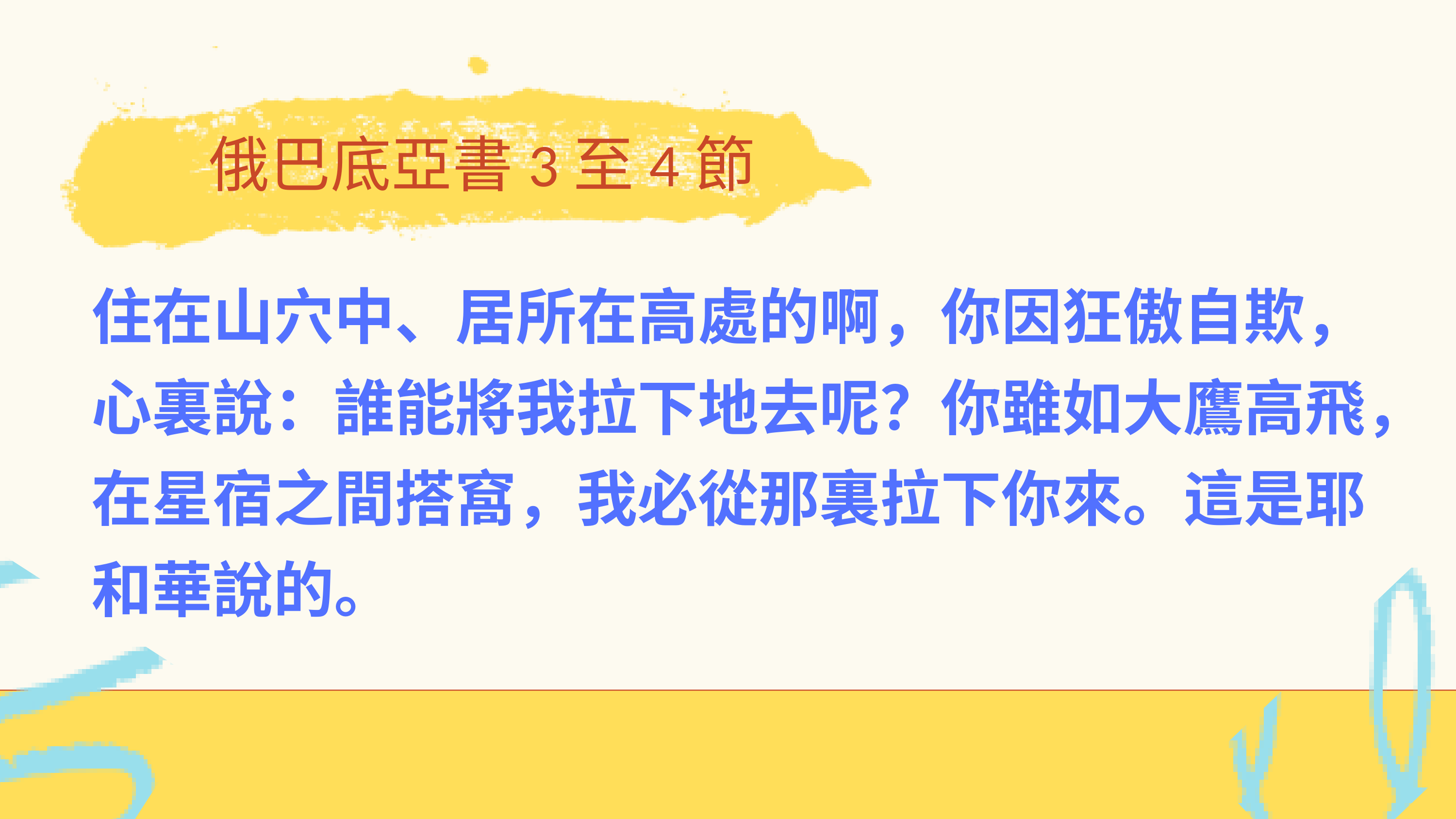

俄巴底亞書3至4節
住在山穴中、居所在高處的啊，你因狂傲自欺，心裏說：誰能將我拉下地去呢？你雖如大鷹高飛，在星宿之間搭窩，我必從那裏拉下你來。這是耶和華說的。